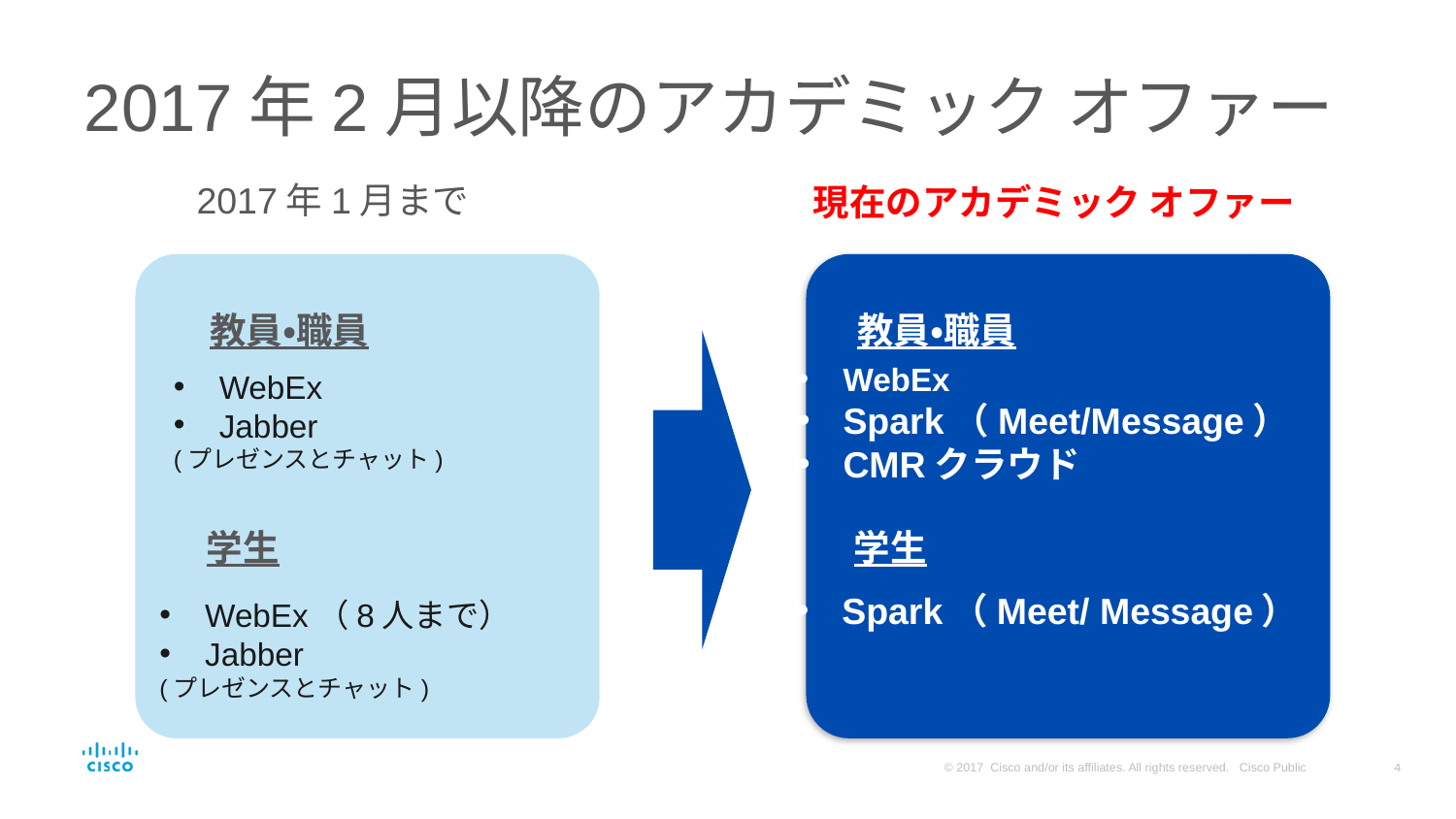

# 2017年2月以降のアカデミック オファー
2017年1月まで
現在のアカデミック オファー

教員・職員
教員・職員

WebEx
Spark（Meet/Message）
CMRクラウド
WebEx
Jabber
(プレゼンスとチャット)
学生
学生
Spark（Meet/ Message）
WebEx（8人まで）
Jabber
(プレゼンスとチャット)